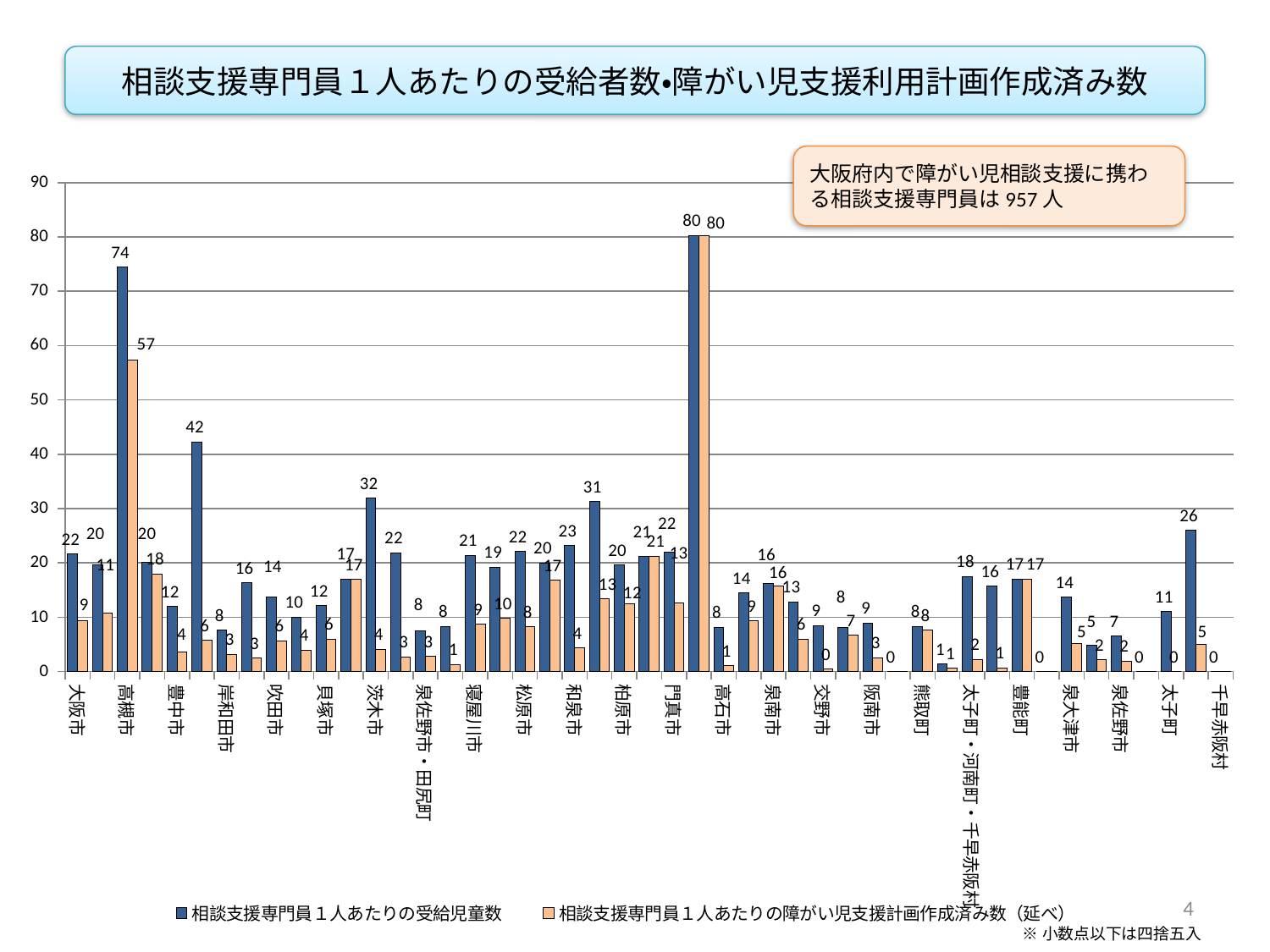

相談支援専門員１人あたりの受給者数・障がい児支援利用計画作成済み数

### Chart

| Category |  |  |
|---|---|---|
| 大阪市 | 21.6425702811245 | 9.309236947791165 |
| 堺市 | 19.706521739130434 | 10.804347826086957 |
| 高槻市 | 74.42857142857143 | 57.285714285714285 |
| 東大阪市 | 20.046511627906977 | 17.976744186046513 |
| 豊中市 | 11.983333333333333 | 3.55 |
| 枚方市 | 42.23529411764706 | 5.764705882352941 |
| 岸和田市 | 7.571428571428571 | 3.1666666666666665 |
| 池田市・豊能町・能勢町 | 16.333333333333332 | 2.5 |
| 吹田市 | 13.745098039215685 | 5.666666666666667 |
| 泉大津市・忠岡町 | 10.058823529411764 | 3.9411764705882355 |
| 貝塚市 | 12.142857142857142 | 6.0 |
| 守口市 | 16.933333333333334 | 16.933333333333334 |
| 茨木市 | 31.9 | 4.1 |
| 八尾市 | 21.82608695652174 | 2.6956521739130435 |
| 泉佐野市・田尻町 | 7.5 | 2.8181818181818183 |
| 富田林市 | 8.32 | 1.32 |
| 寝屋川市 | 21.428571428571427 | 8.666666666666666 |
| 河内長野市 | 19.2 | 9.8 |
| 松原市 | 22.11111111111111 | 8.222222222222221 |
| 大東市 | 20.0 | 16.764705882352942 |
| 和泉市 | 23.157894736842106 | 4.315789473684211 |
| 箕面市 | 31.272727272727273 | 13.363636363636363 |
| 柏原市 | 19.571428571428573 | 12.428571428571429 |
| 羽曳野市 | 21.2 | 21.2 |
| 門真市 | 21.916666666666668 | 12.583333333333334 |
| 摂津市 | 80.25 | 80.25 |
| 高石市 | 8.153846153846153 | 1.0769230769230769 |
| 藤井寺市 | 14.428571428571429 | 9.285714285714286 |
| 泉南市 | 16.214285714285715 | 15.785714285714286 |
| 四條畷市 | 12.833333333333334 | 6.0 |
| 交野市 | 8.5 | 0.4090909090909091 |
| 大阪狭山市 | 8.142857142857142 | 6.642857142857143 |
| 阪南市 | 8.916666666666666 | 2.5833333333333335 |
| 島本町 | 0.0 | 0.0 |
| 熊取町 | 8.25 | 7.625 |
| 岬町 | 1.4 | 0.6 |
| 太子町・河南町・千早赤阪村 | 17.5 | 2.25 |
| 池田市 | 15.727272727272727 | 0.6363636363636364 |
| 豊能町 | 17.0 | 17.0 |
| 能勢町 | 0.0 | 0.0 |
| 泉大津市 | 13.7 | 5.2 |
| 忠岡町 | 4.857142857142857 | 2.142857142857143 |
| 泉佐野市 | 6.545454545454546 | 1.9545454545454546 |
| 田尻町 | 0.0 | 0.0 |
| 太子町 | 11.0 | 0.0 |
| 河南町 | 26.0 | 5.0 |
| 千早赤阪村 | 0.0 | 0.0 |
大阪府内で障がい児相談支援に携わる相談支援専門員は957人
4
※小数点以下は四捨五入